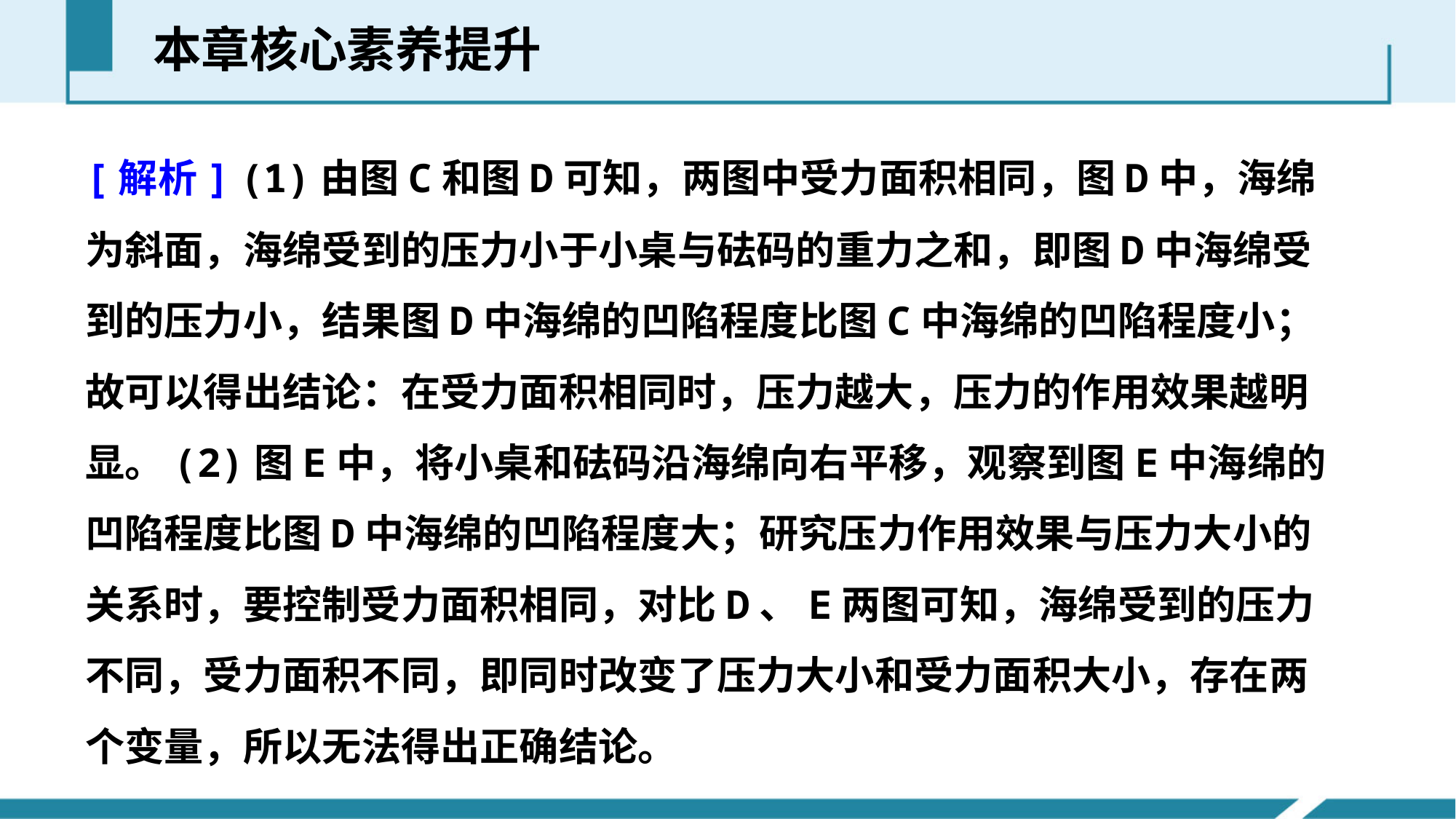

本章核心素养提升
[解析] (1)由图C和图D可知，两图中受力面积相同，图D中，海绵为斜面，海绵受到的压力小于小桌与砝码的重力之和，即图D中海绵受到的压力小，结果图D中海绵的凹陷程度比图C中海绵的凹陷程度小；故可以得出结论：在受力面积相同时，压力越大，压力的作用效果越明显。(2)图E中，将小桌和砝码沿海绵向右平移，观察到图E中海绵的凹陷程度比图D中海绵的凹陷程度大；研究压力作用效果与压力大小的关系时，要控制受力面积相同，对比D、E两图可知，海绵受到的压力不同，受力面积不同，即同时改变了压力大小和受力面积大小，存在两个变量，所以无法得出正确结论。